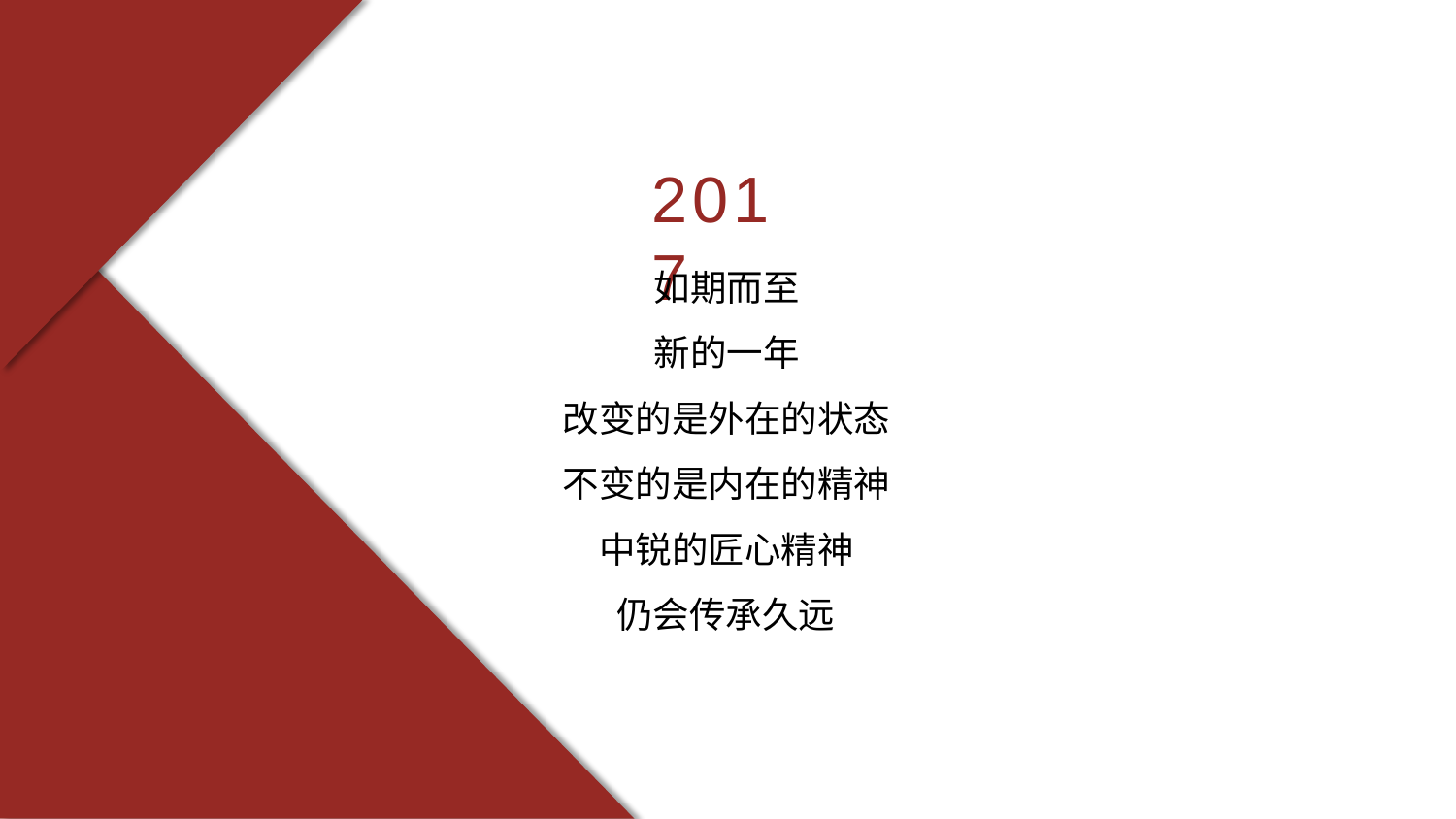

# 2017

如期而至 新的一年
改变的是外在的状态 不变的是内在的精神 中锐的匠心精神
仍会传承久远